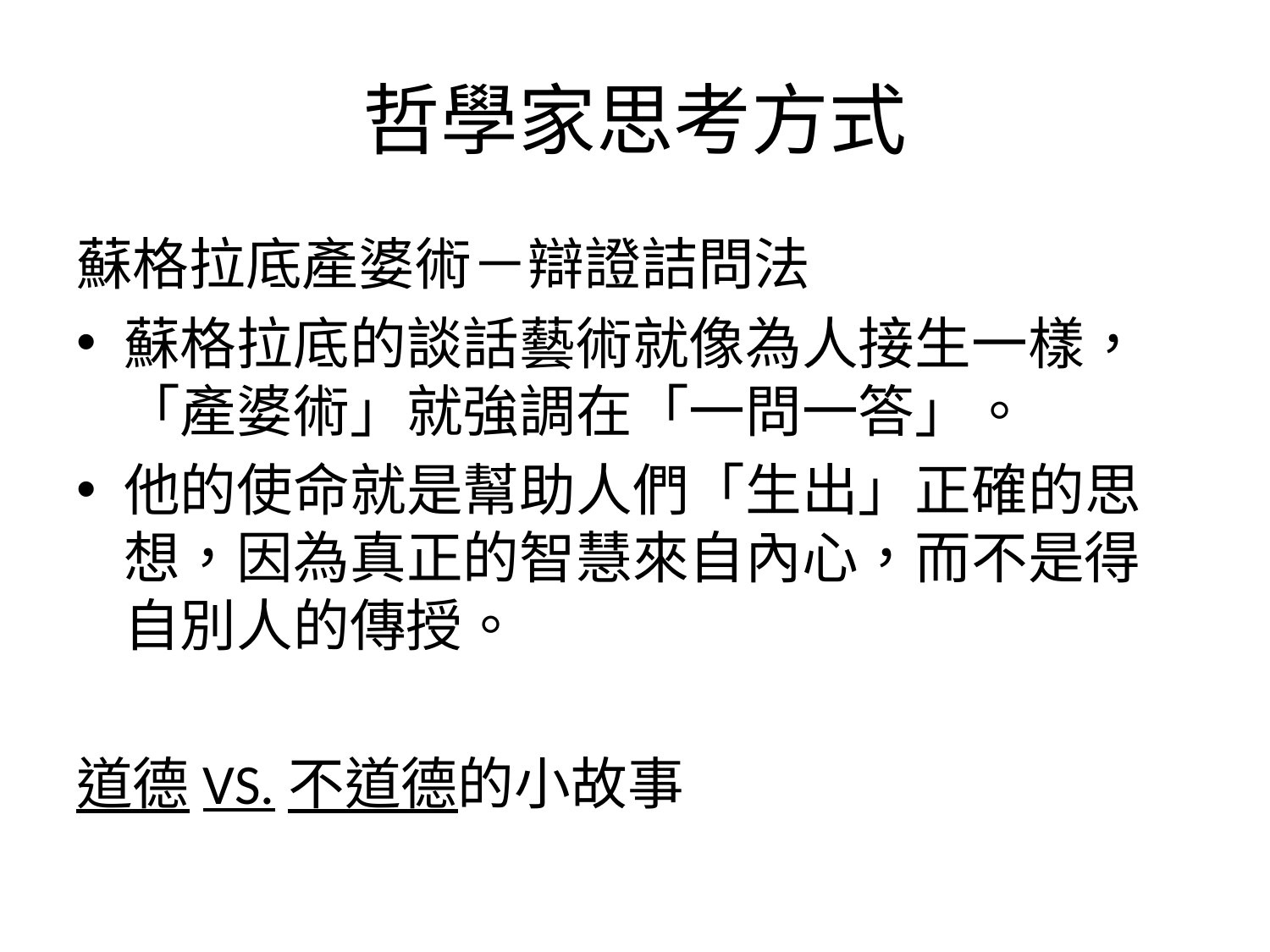

# 哲學家思考方式
蘇格拉底產婆術－辯證詰問法
蘇格拉底的談話藝術就像為人接生一樣，「產婆術」就強調在「一問一答」。
他的使命就是幫助人們「生出」正確的思想，因為真正的智慧來自內心，而不是得自別人的傳授。

道德VS.不道德的小故事